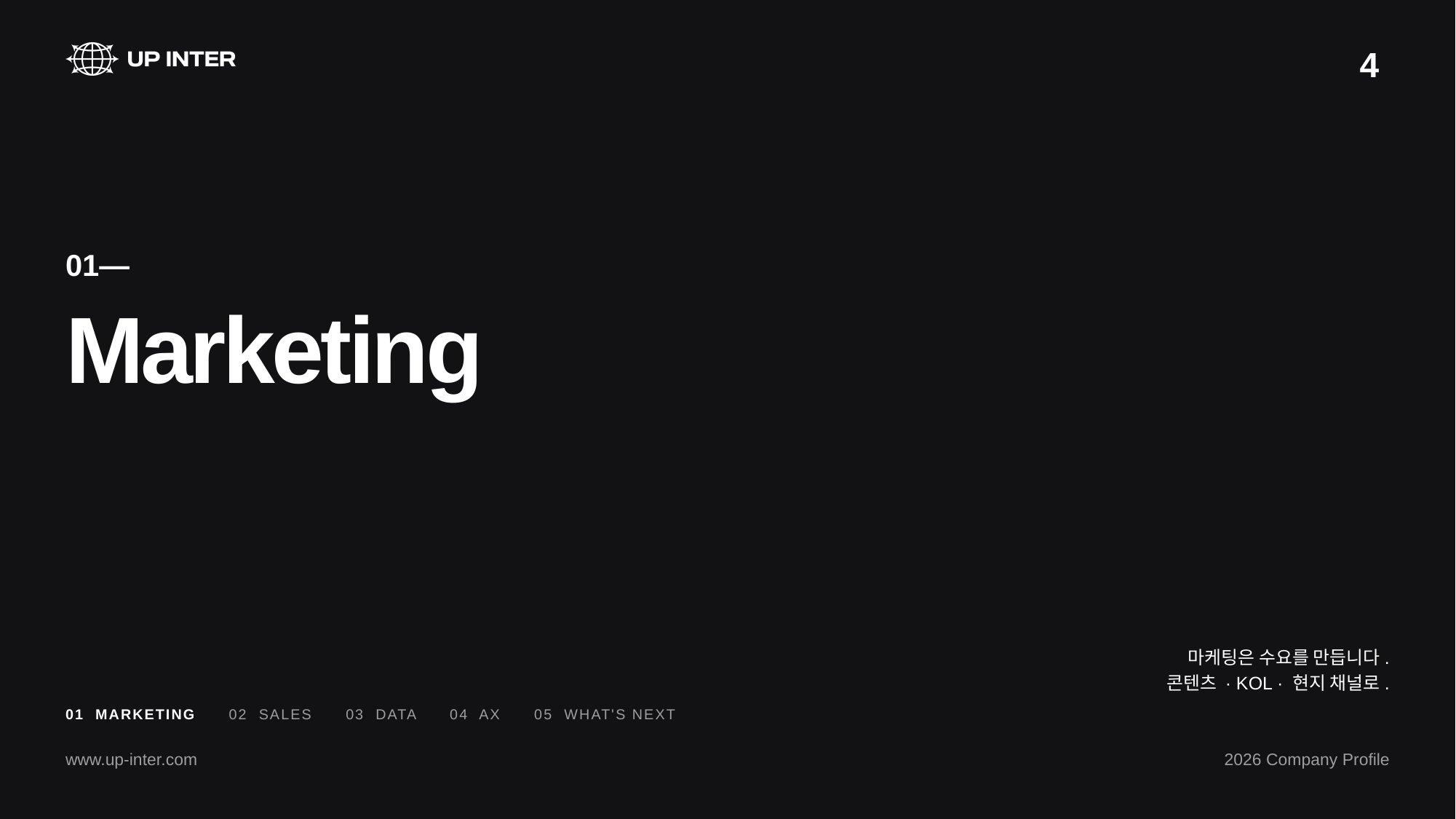

4
01—
Marketing
마케팅은 수요를 만듭니다.
콘텐츠 · KOL · 현지 채널로.
01  MARKETING      02  SALES      03  DATA      04  AX      05  WHAT'S NEXT